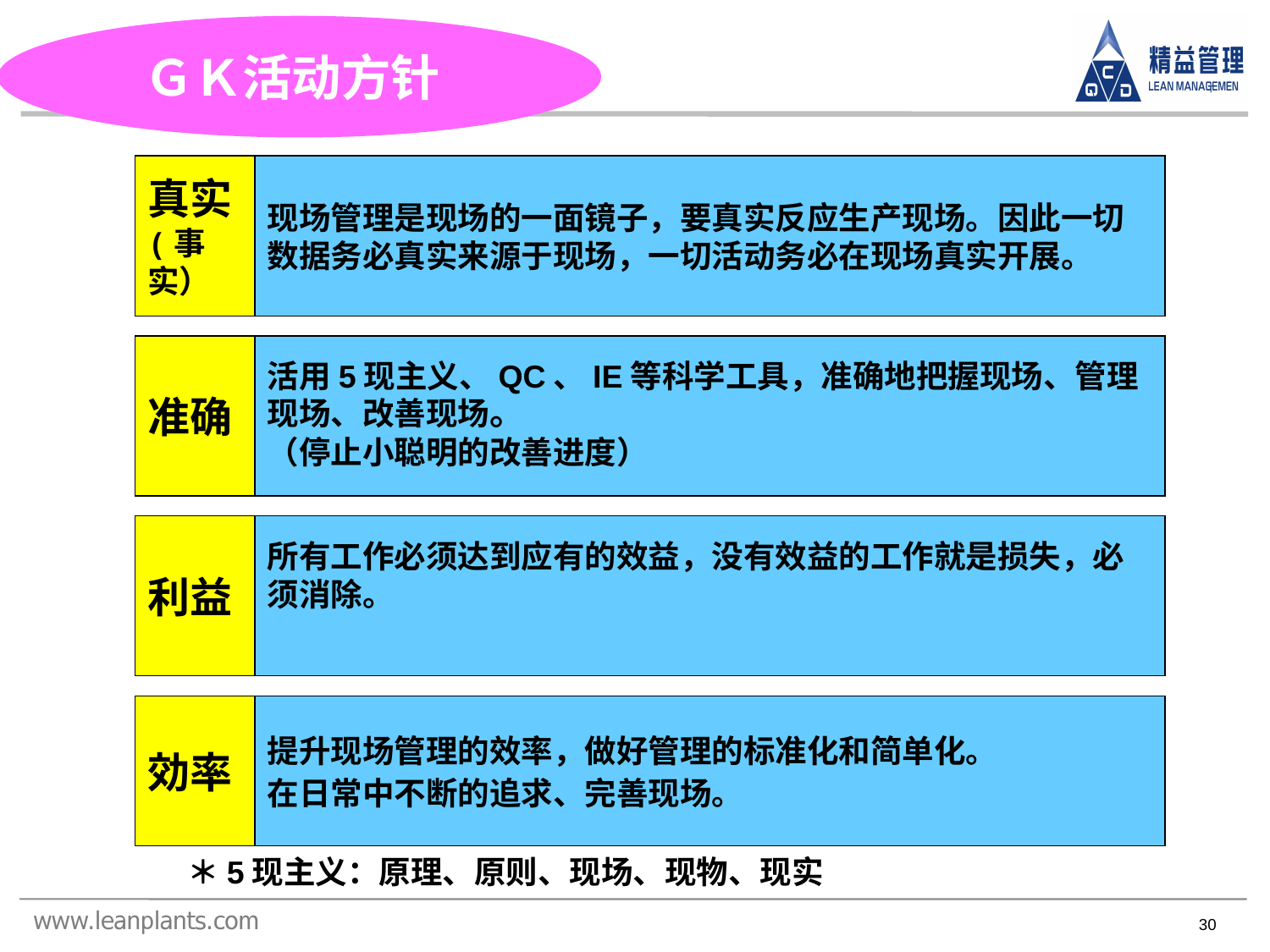

ＧＫ活动方针
真实
(事实）
现场管理是现场的一面镜子，要真实反应生产现场。因此一切数据务必真实来源于现场，一切活动务必在现场真实开展。
准确
活用5现主义、QC、IE等科学工具，准确地把握现场、管理现场、改善现场。
（停止小聪明的改善进度）
利益
所有工作必须达到应有的效益，没有效益的工作就是损失，必须消除。

提升现场管理的效率，做好管理的标准化和简单化。
在日常中不断的追求、完善现场。
効率
＊5现主义：原理、原则、现场、现物、现实